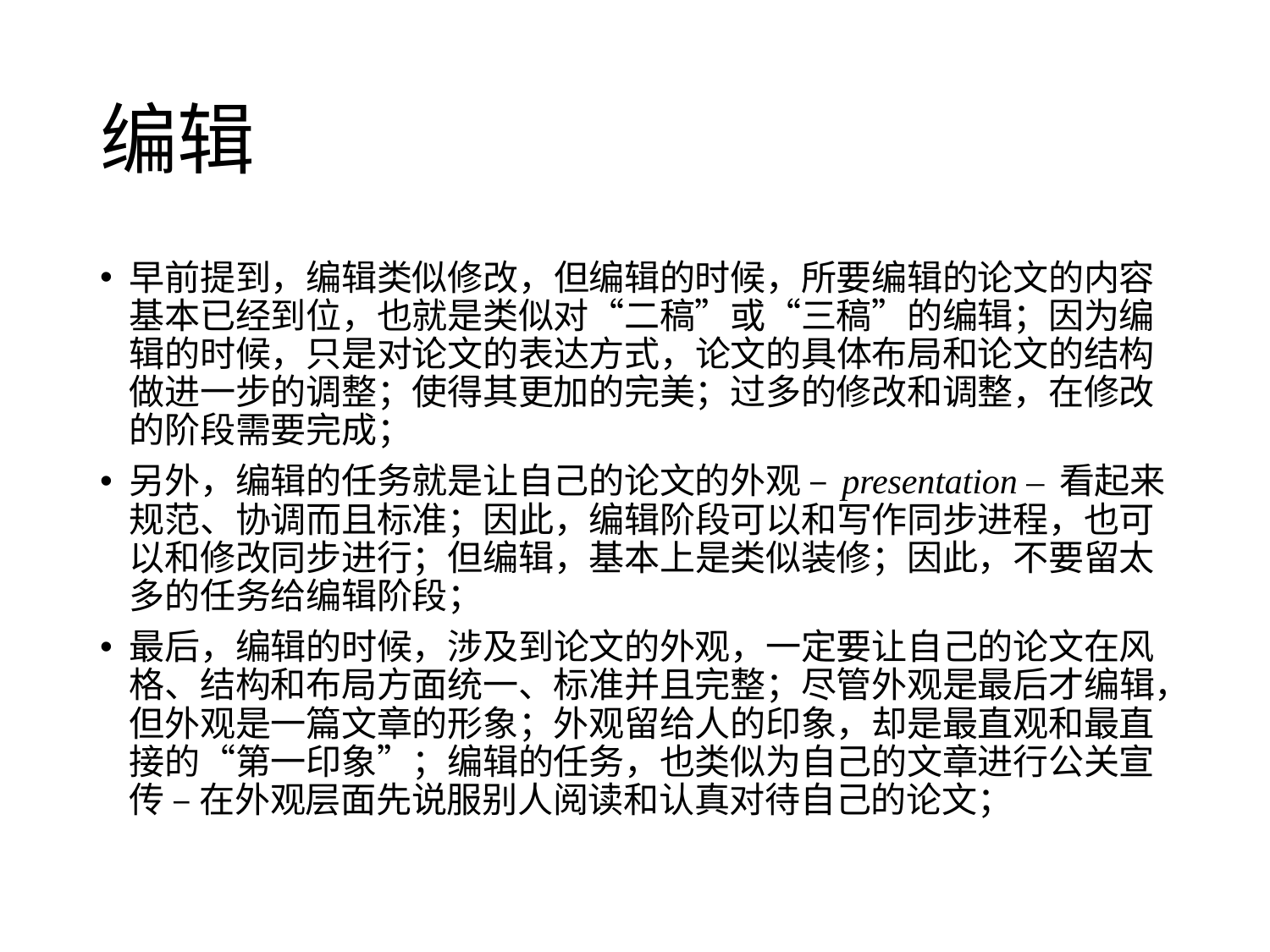

# 编辑
早前提到，编辑类似修改，但编辑的时候，所要编辑的论文的内容基本已经到位，也就是类似对“二稿”或“三稿”的编辑；因为编辑的时候，只是对论文的表达方式，论文的具体布局和论文的结构做进一步的调整；使得其更加的完美；过多的修改和调整，在修改的阶段需要完成；
另外，编辑的任务就是让自己的论文的外观 – presentation – 看起来规范、协调而且标准；因此，编辑阶段可以和写作同步进程，也可以和修改同步进行；但编辑，基本上是类似装修；因此，不要留太多的任务给编辑阶段；
最后，编辑的时候，涉及到论文的外观，一定要让自己的论文在风格、结构和布局方面统一、标准并且完整；尽管外观是最后才编辑，但外观是一篇文章的形象；外观留给人的印象，却是最直观和最直接的“第一印象”；编辑的任务，也类似为自己的文章进行公关宣传 – 在外观层面先说服别人阅读和认真对待自己的论文；